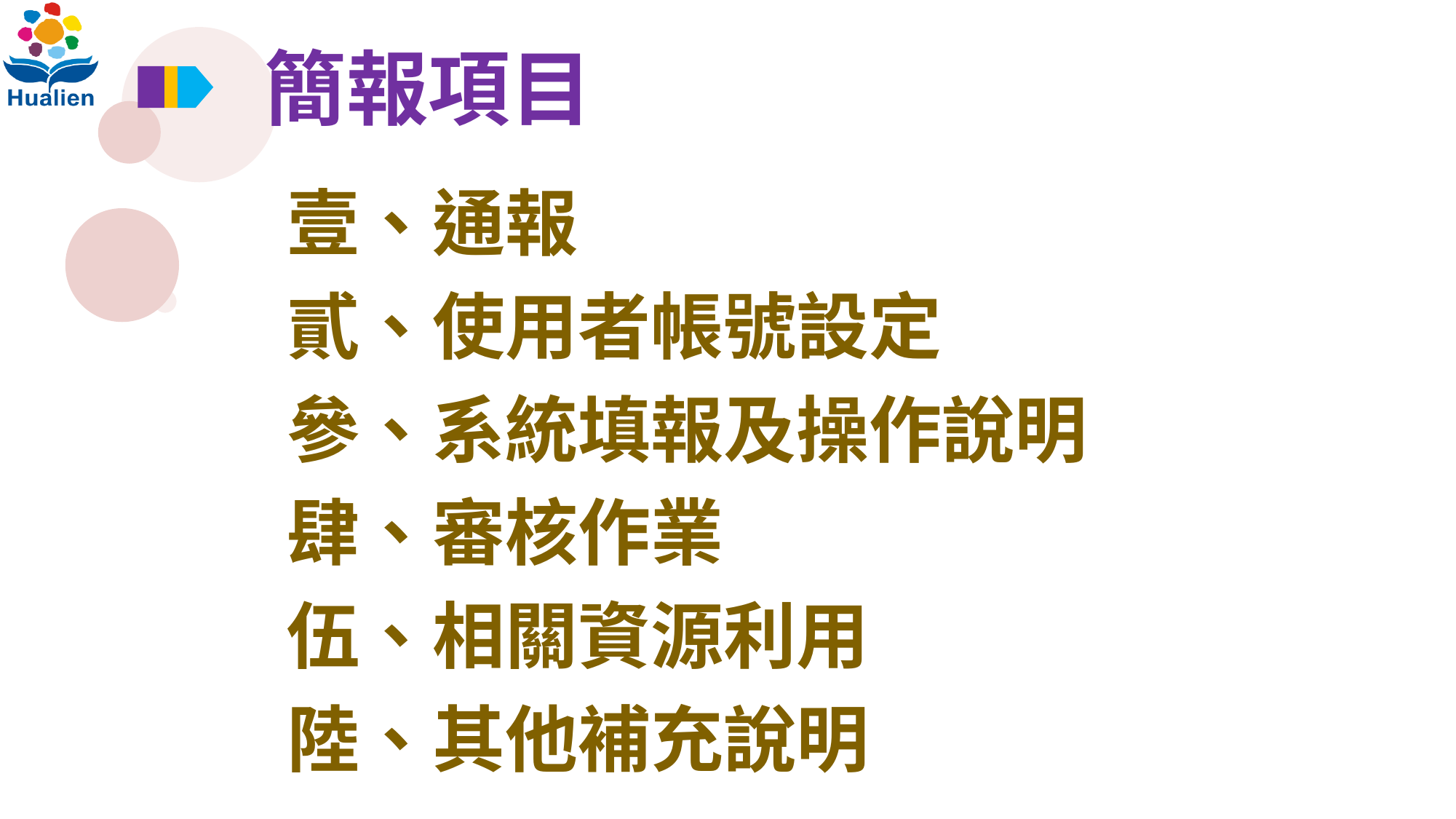

簡報項目

壹、通報
貳、使用者帳號設定
參、系統填報及操作說明
肆、審核作業
伍、相關資源利用
陸、其他補充說明